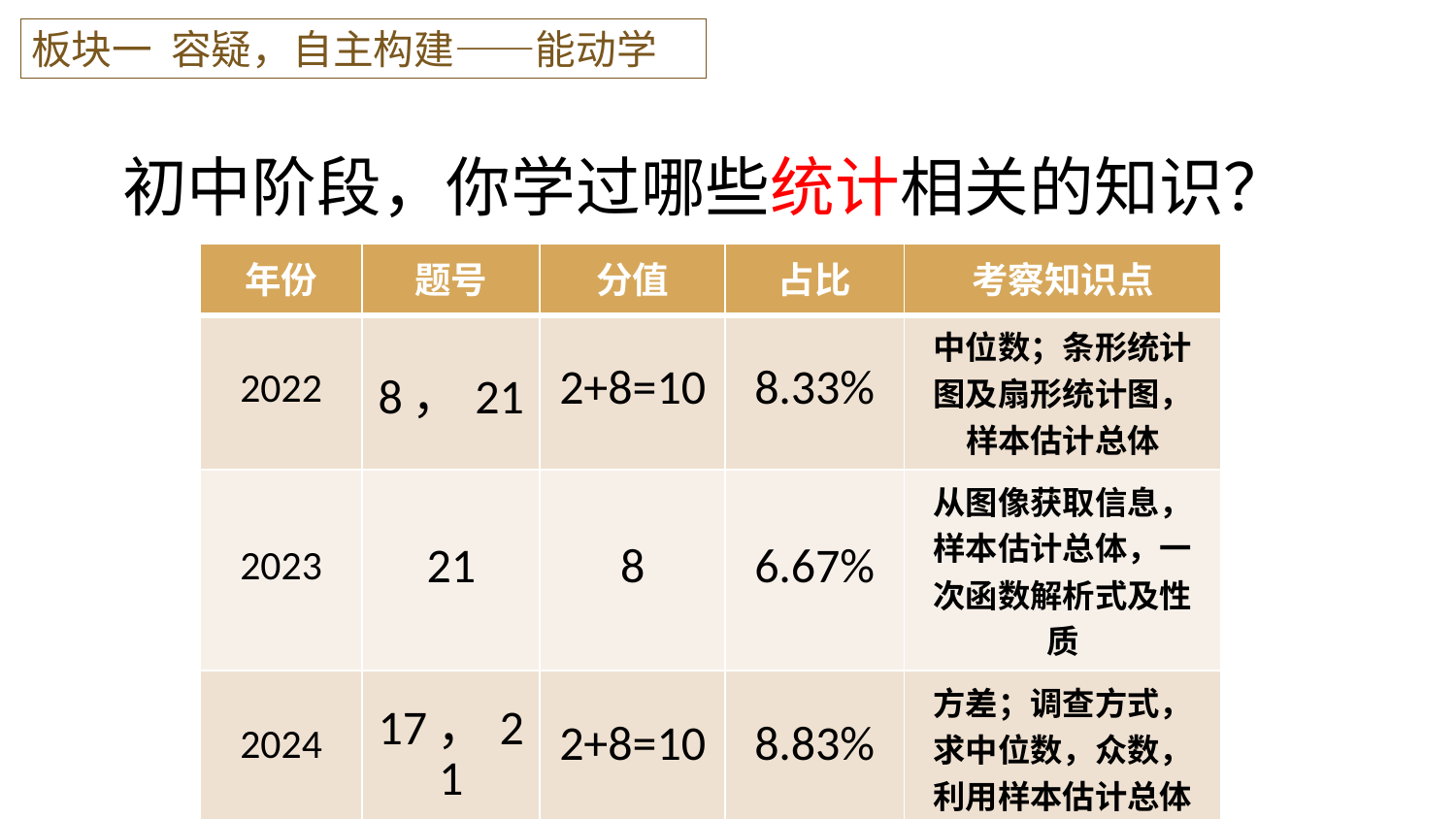

板块一  容疑，自主构建——能动学
# 初中阶段，你学过哪些统计相关的知识？
| 年份 | 题号 | 分值 | 占比 | 考察知识点 |
| --- | --- | --- | --- | --- |
| 2022 | 8，21 | 2+8=10 | 8.33% | 中位数；条形统计图及扇形统计图，样本估计总体 |
| 2023 | 21 | 8 | 6.67% | 从图像获取信息，样本估计总体，一次函数解析式及性质 |
| 2024 | 17，21 | 2+8=10 | 8.83% | 方差；调查方式，求中位数，众数，利用样本估计总体 |